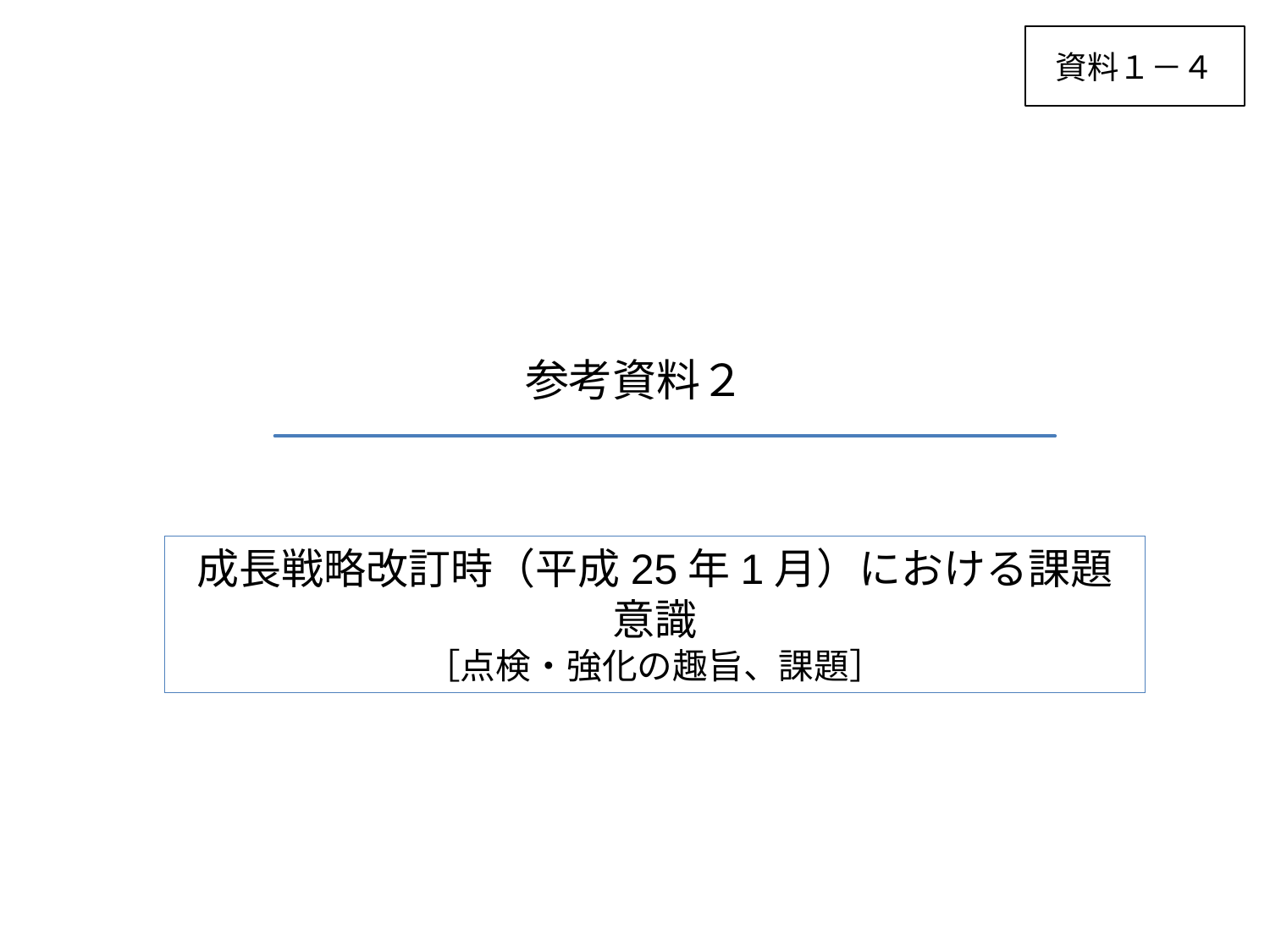

資料１－４
参考資料２
成長戦略改訂時（平成25年1月）における課題意識
［点検・強化の趣旨、課題］